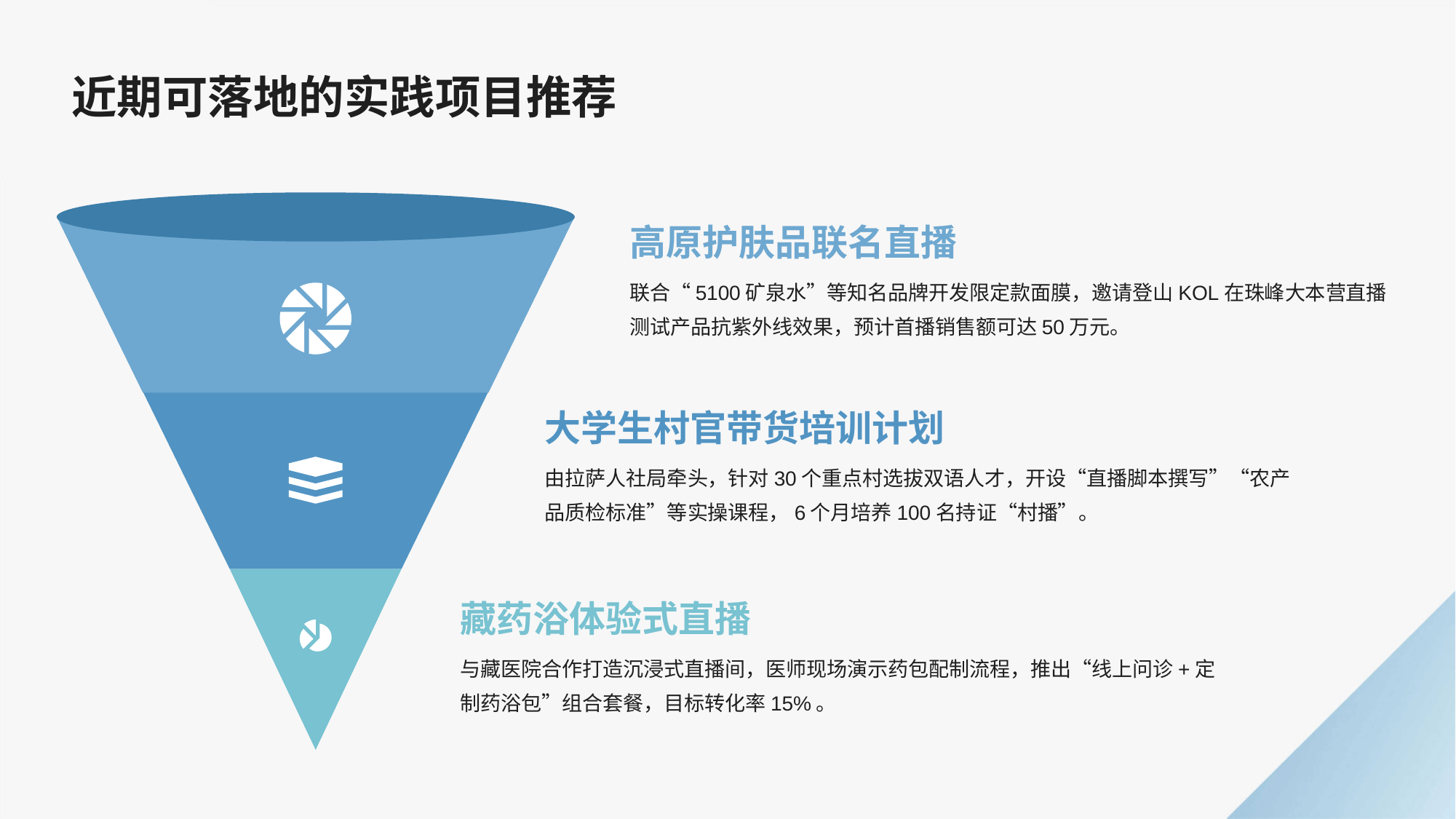

近期可落地的实践项目推荐

高原护肤品联名直播

联合“5100矿泉水”等知名品牌开发限定款面膜，邀请登山KOL在珠峰大本营直播测试产品抗紫外线效果，预计首播销售额可达50万元。

大学生村官带货培训计划

由拉萨人社局牵头，针对30个重点村选拔双语人才，开设“直播脚本撰写”“农产品质检标准”等实操课程，6个月培养100名持证“村播”。

藏药浴体验式直播

与藏医院合作打造沉浸式直播间，医师现场演示药包配制流程，推出“线上问诊+定制药浴包”组合套餐，目标转化率15%。